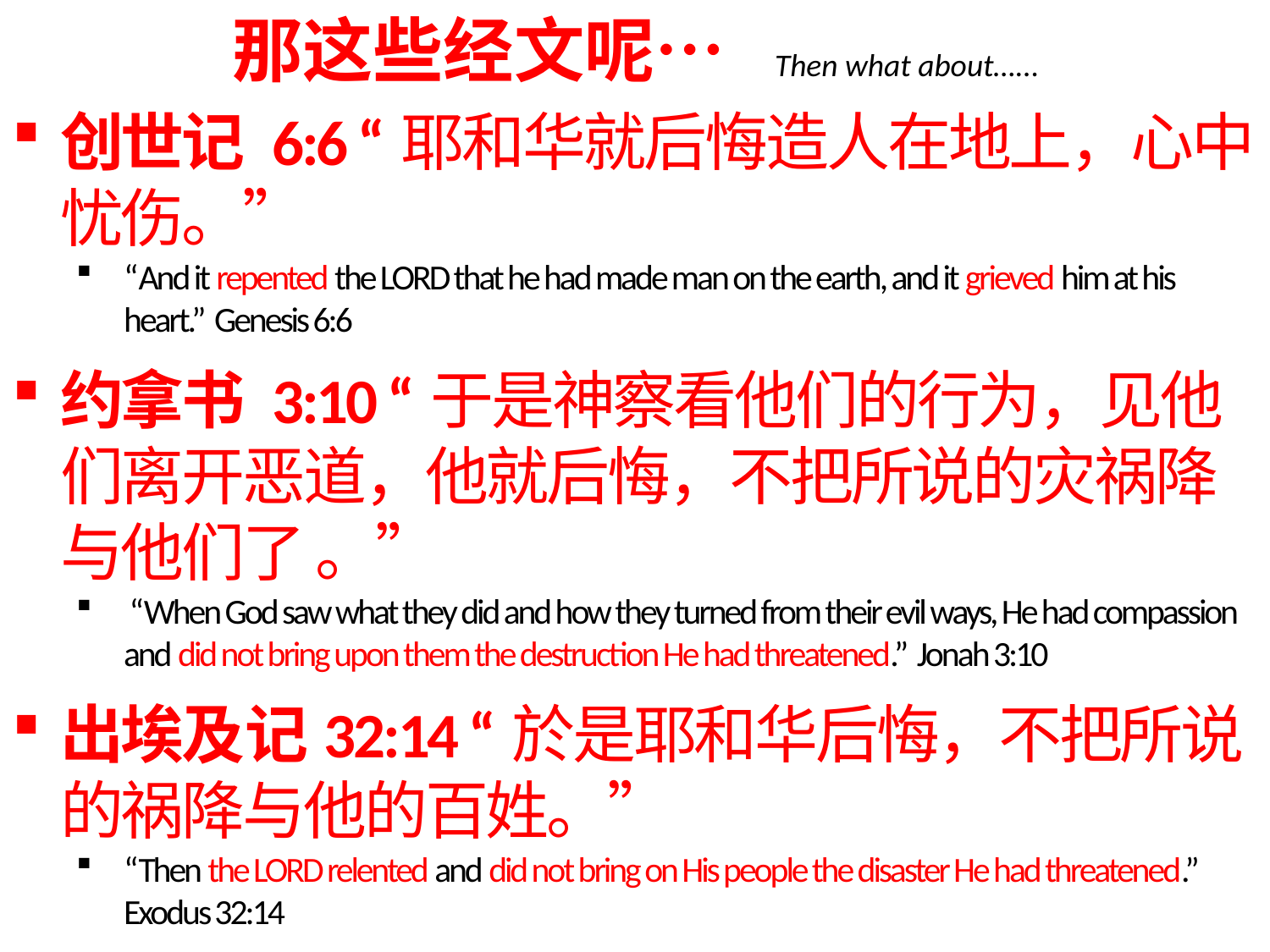

那这些经文呢…  Then what about……
创世记 6:6 “耶和华就后悔造人在地上，心中 忧伤。”
“And it repented the LORD that he had made man on the earth, and it grieved him at his heart.”  Genesis 6:6

约拿书 3:10 “于是神察看他们的行为，见他 们离开恶道，他就后悔，不把所说的灾祸降 与他们了 。”
 “When God saw what they did and how they turned from their evil ways, He had compassion and did not bring upon them the destruction He had threatened.”  Jonah 3:10

出埃及记32:14 “於是耶和华后悔，不把所说 的祸降与他的百姓。”
“Then the LORD relented and did not bring on His people the disaster He had threatened.”  Exodus 32:14